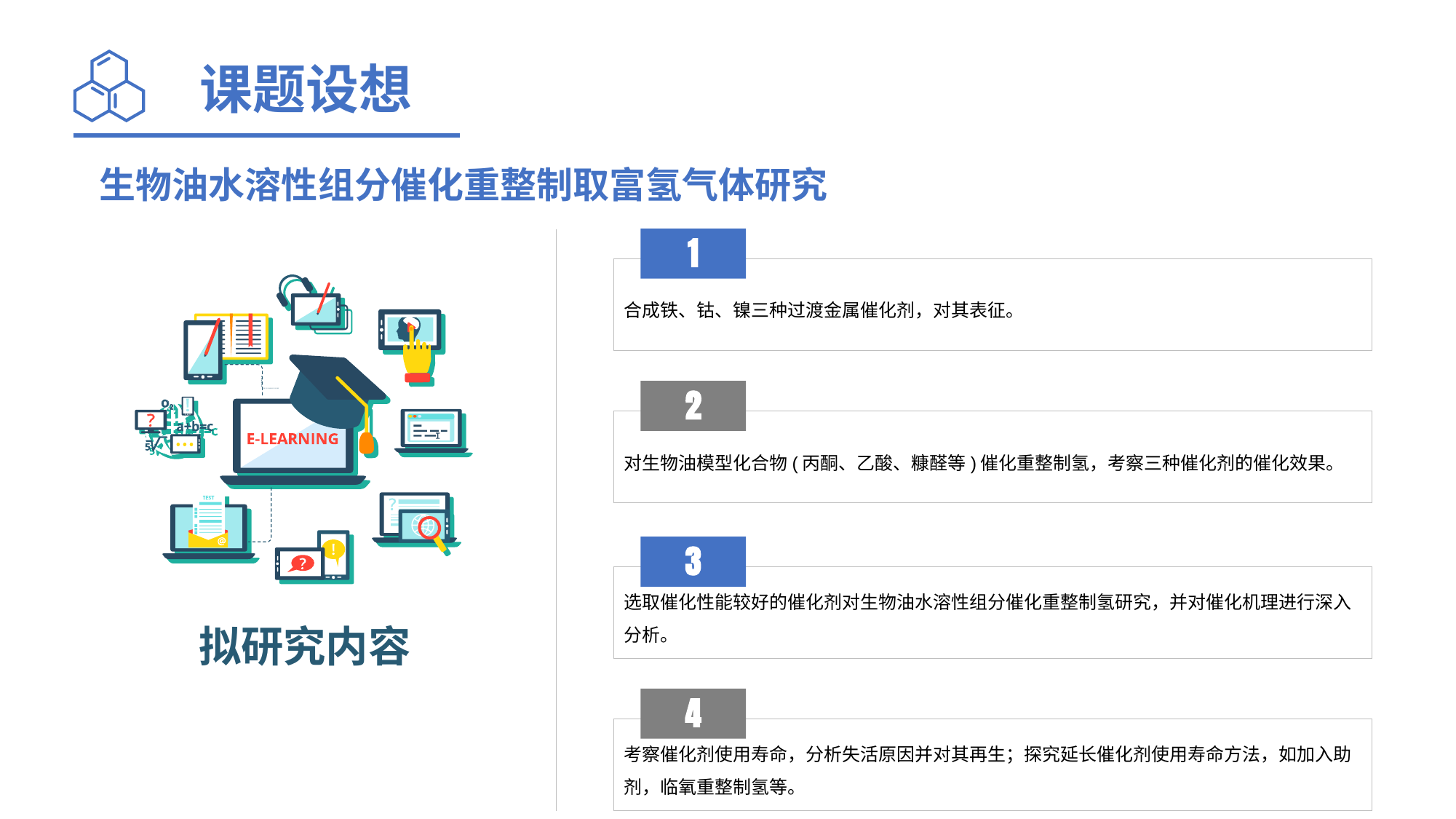

课题设想
 生物油水溶性组分催化重整制取富氢气体研究
1
合成铁、钴、镍三种过渡金属催化剂，对其表征。

2
对生物油模型化合物(丙酮、乙酸、糠醛等)催化重整制氢，考察三种催化剂的催化效果。
3
选取催化性能较好的催化剂对生物油水溶性组分催化重整制氢研究，并对催化机理进行深入分析。
4
考察催化剂使用寿命，分析失活原因并对其再生；探究延长催化剂使用寿命方法，如加入助剂，临氧重整制氢等。
拟研究内容